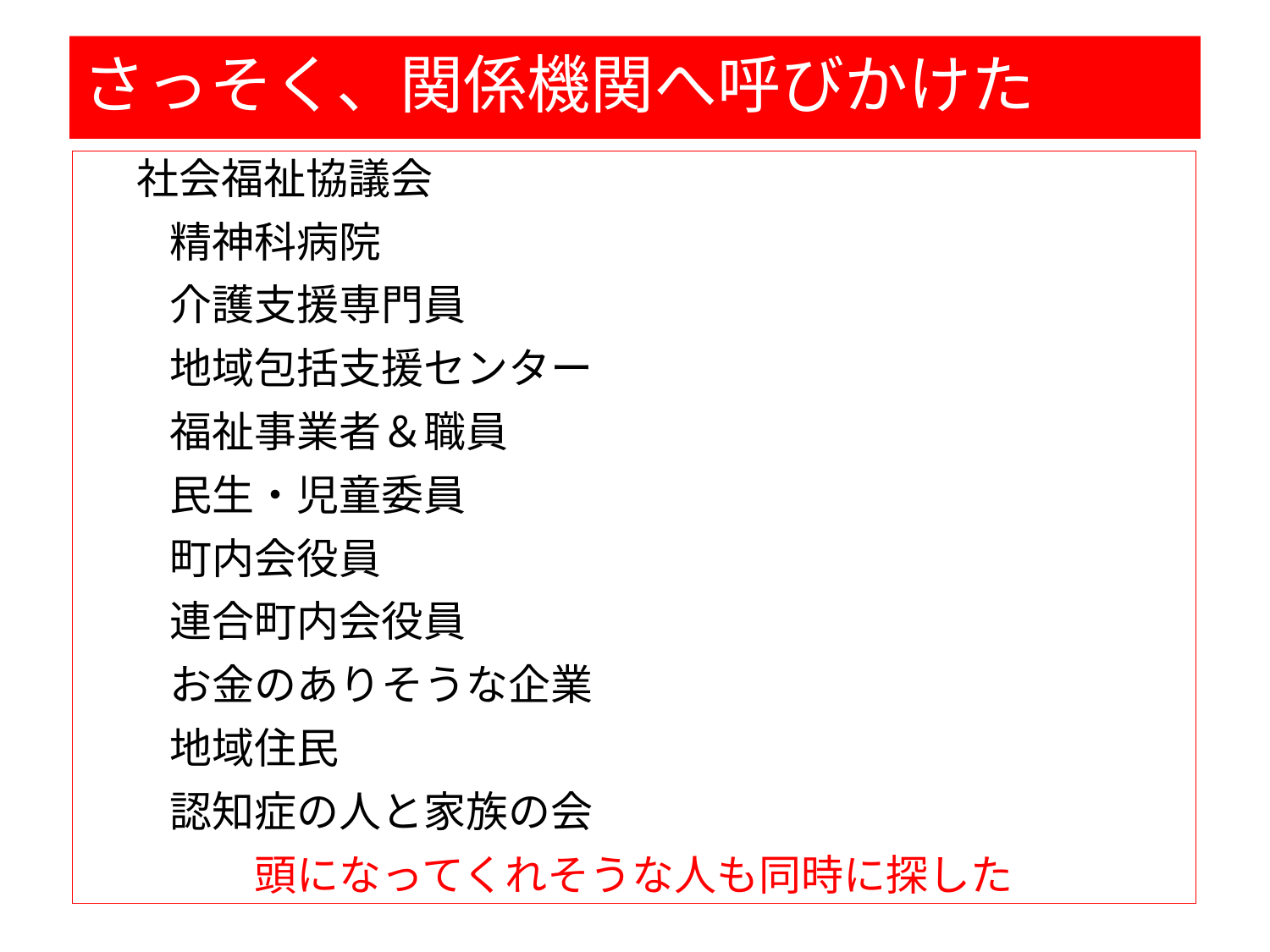

# さっそく、関係機関へ呼びかけた
　 社会福祉協議会
　　精神科病院
　　介護支援専門員
　　地域包括支援センター
　　福祉事業者＆職員
　　民生・児童委員
　　町内会役員
　　連合町内会役員
　　お金のありそうな企業
　　地域住民
　　認知症の人と家族の会
　　　　頭になってくれそうな人も同時に探した